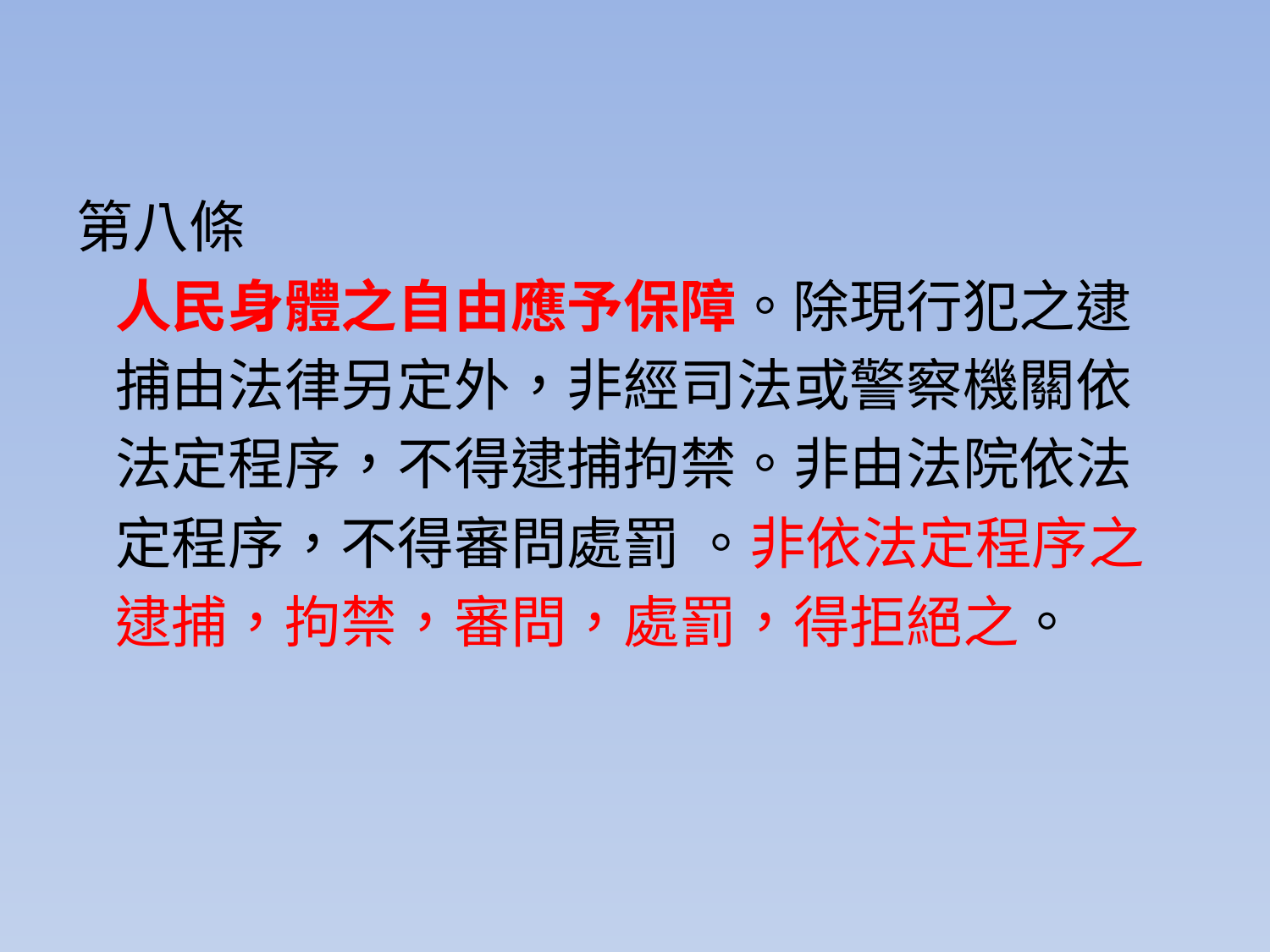

第八條
  人民身體之自由應予保障。除現行犯之逮
  捕由法律另定外，非經司法或警察機關依
  法定程序，不得逮捕拘禁。非由法院依法
  定程序，不得審問處罰 。非依法定程序之
  逮捕，拘禁，審問，處罰，得拒絕之。